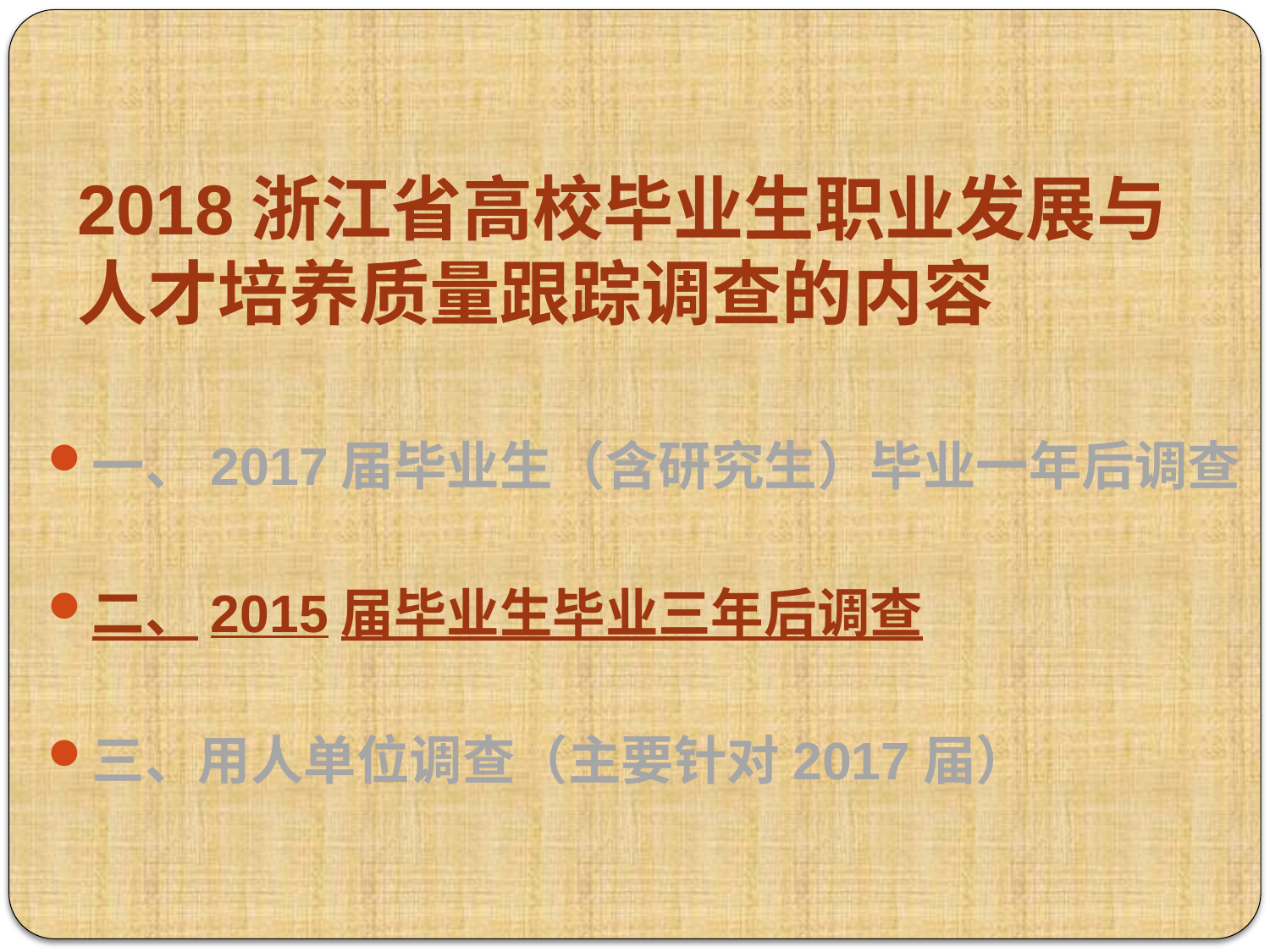

# 2018浙江省高校毕业生职业发展与人才培养质量跟踪调查的内容
一、2017届毕业生（含研究生）毕业一年后调查

二、2015届毕业生毕业三年后调查

三、用人单位调查（主要针对2017届）